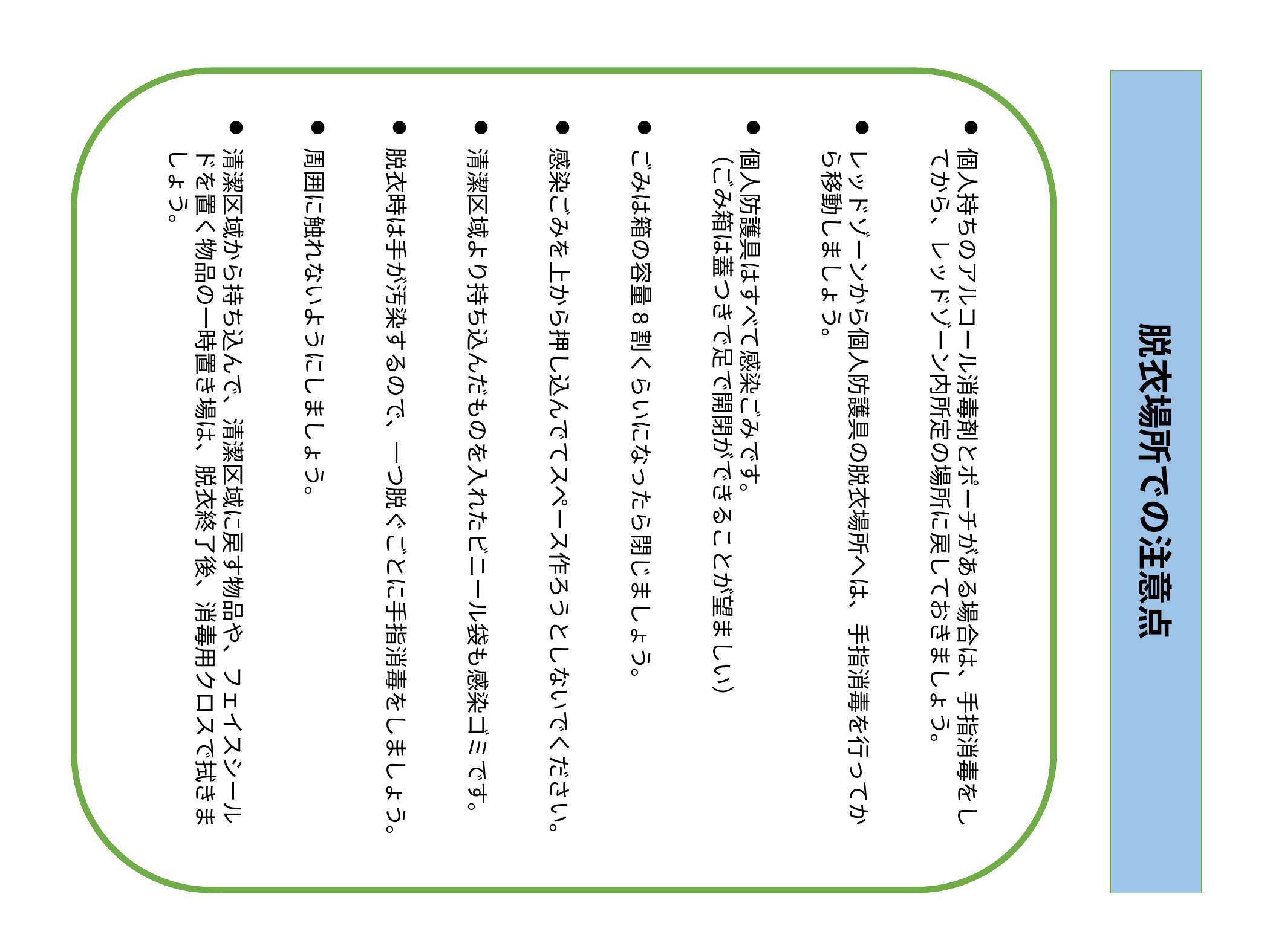

個人持ちのアルコール消毒剤とポーチがある場合は、手指消毒をしてから、レッドゾーン内所定の場所に戻しておきましょう。

レッドゾーンから個人防護具の脱衣場所へは、手指消毒を行ってから移動しましょう。

個人防護具はすべて感染ごみです。
　（ごみ箱は蓋つきで足で開閉ができることが望ましい）

ごみは箱の容量8割くらいになったら閉じましょう。

感染ごみを上から押し込んでてスペース作ろうとしないでください。

清潔区域より持ち込んだものを入れたビニール袋も感染ゴミです。

脱衣時は手が汚染するので、一つ脱ぐごとに手指消毒をしましょう。

周囲に触れないようにしましょう。

清潔区域から持ち込んで、清潔区域に戻す物品や、フェイスシールドを置く物品の一時置き場は、脱衣終了後、消毒用クロスで拭きましょう。

脱衣場所での注意点